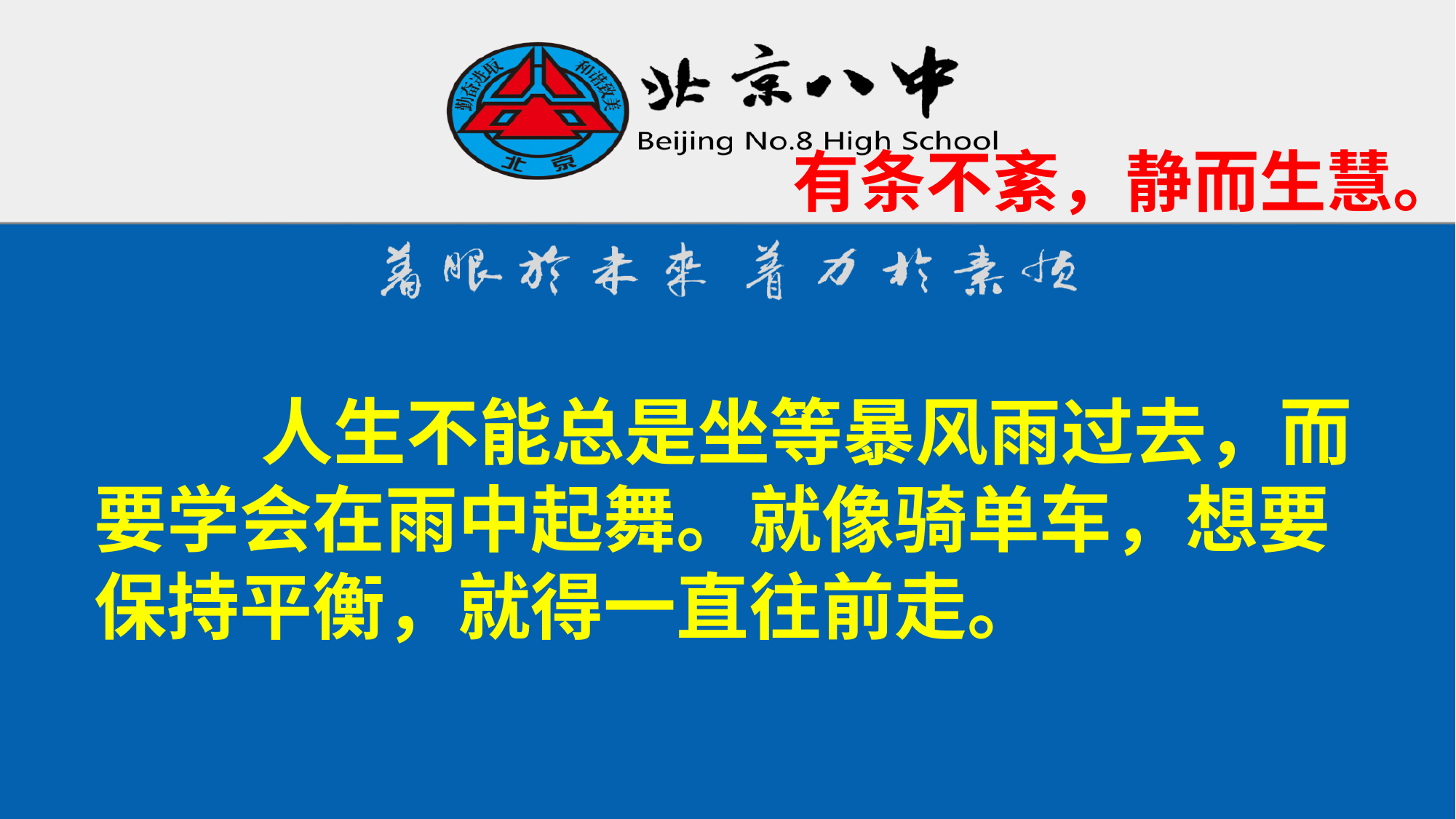

有条不紊，静而生慧。
         人生不能总是坐等暴风雨过去，而要学会在雨中起舞。就像骑单车，想要保持平衡，就得一直往前走。